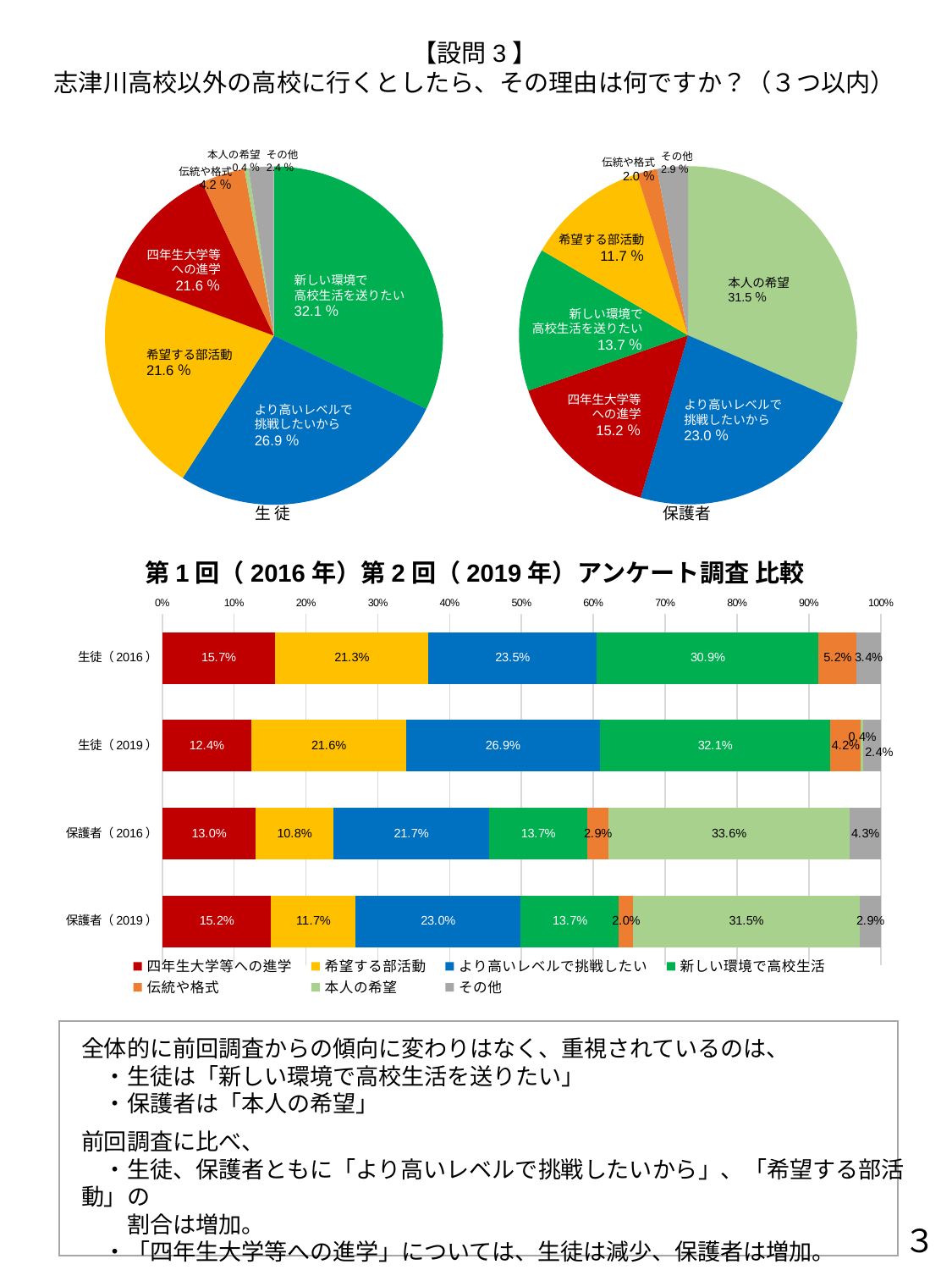

【設問3】
志津川高校以外の高校に行くとしたら、その理由は何ですか？（３つ以内）
その他
2.4％
本人の希望
0.4％
その他
2.9％
伝統や格式
2.0％
伝統や格式
4.2％

### Chart

| Category |  |
|---|---|
| 本人の希望 | 0.3154034229828851 |
| より高いレベルで挑戦したい | 0.22982885085574573 |
| 四年生大学等への進学 | 0.15158924205378974 |
| 新しい環境で高校生活 | 0.13691931540342298 |
| 希望する部活動 | 0.11735941320293398 |
| 伝統や格式 | 0.019559902200488997 |
| その他 | 0.029339853300733496 |

### Chart

| Category |  |
|---|---|
| 新しい環境で高校生活 | 0.3213572854291417 |
| より高いレベルで挑戦したい | 0.2694610778443114 |
| 希望する部活動 | 0.2155688622754491 |
| 四年生大学等への進学 | 0.12375249500998003 |
| 伝統や格式 | 0.041916167664670656 |
| 本人の希望 | 0.004 |
| その他 | 0.024 |
希望する部活動
11.7％
四年生大学等
への進学
21.6％
新しい環境で
高校生活を送りたい
32.1％
本人の希望
31.5％
新しい環境で
高校生活を送りたい
13.7％
希望する部活動
21.6％
四年生大学等
への進学
15.2％
より高いレベルで
挑戦したいから
23.0％
より高いレベルで
挑戦したいから
26.9％
生 徒
保護者
第1回（2016年）第2回（2019年）アンケート調査 比較

### Chart

| Category | 四年生大学等への進学 | 希望する部活動 | より高いレベルで挑戦したい | 新しい環境で高校生活 | 伝統や格式 | 本人の希望 | その他 |
|---|---|---|---|---|---|---|---|
| 生徒（2016） | 0.1574074074074074 | 0.21296296296296297 | 0.2345679012345679 | 0.30864197530864196 | 0.05246913580246913 | 0.0 | 0.033950617283950615 |
| 生徒（2019） | 0.12375249500998003 | 0.2155688622754491 | 0.2694610778443114 | 0.3213572854291417 | 0.041916167664670656 | 0.003992015968063872 | 0.023952095808383235 |
| 保護者（2016） | 0.1299638989169675 | 0.10830324909747292 | 0.21660649819494585 | 0.1371841155234657 | 0.02888086642599278 | 0.33574007220216606 | 0.04332129963898917 |
| 保護者（2019） | 0.15158924205378974 | 0.11735941320293398 | 0.22982885085574573 | 0.13691931540342298 | 0.019559902200488997 | 0.3154034229828851 | 0.029339853300733496 |
全体的に前回調査からの傾向に変わりはなく、重視されているのは、
　・生徒は「新しい環境で高校生活を送りたい」
　・保護者は「本人の希望」

前回調査に比べ、
　・生徒、保護者ともに「より高いレベルで挑戦したいから」、「希望する部活動」の
　　割合は増加。
　・「四年生大学等への進学」については、生徒は減少、保護者は増加。

３